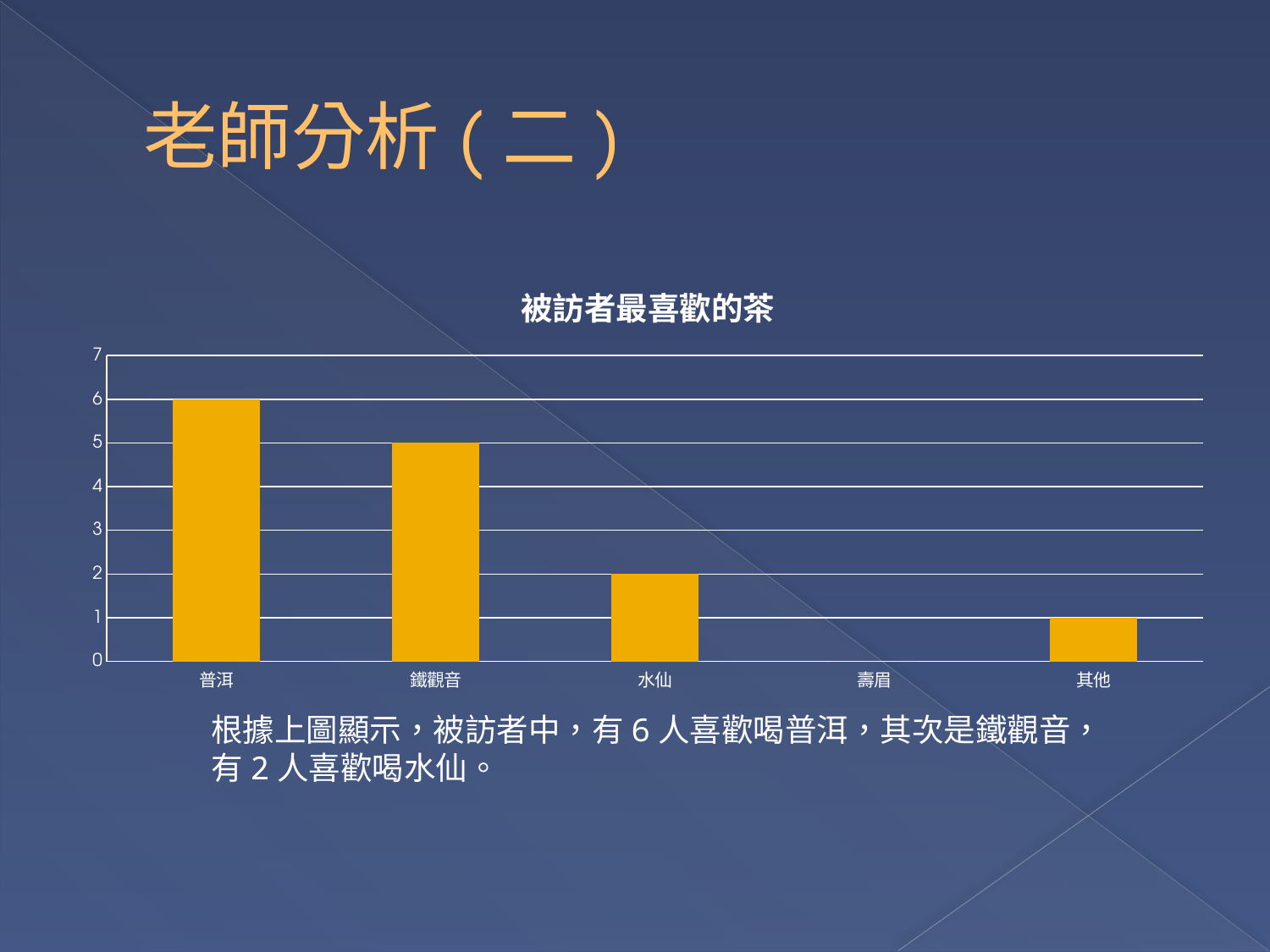

# 老師分析(二)

[unsupported chart]

根據上圖顯示，被訪者中，有6人喜歡喝普洱，其次是鐵觀音，有2人喜歡喝水仙。